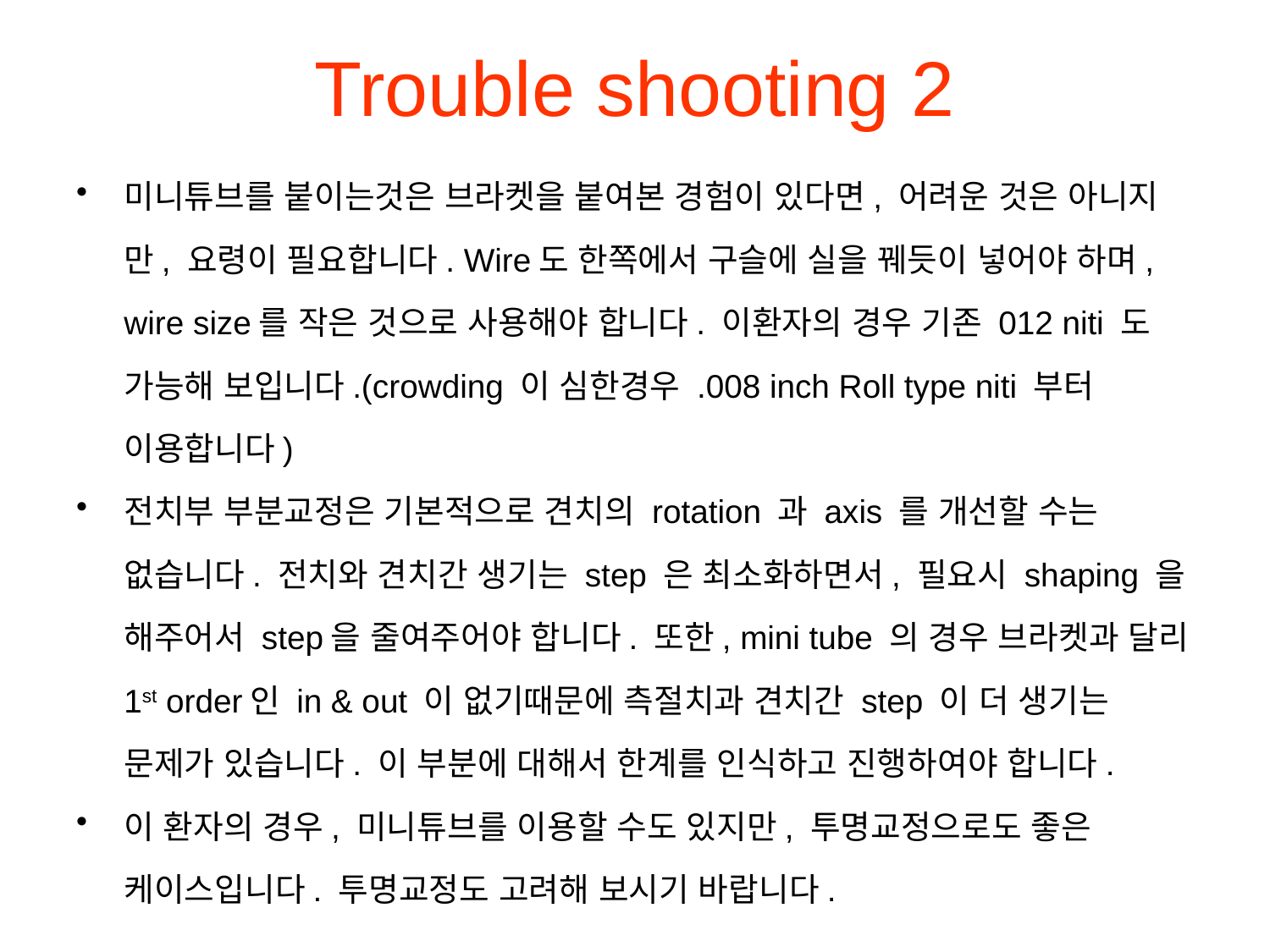

# Trouble shooting 2
미니튜브를 붙이는것은 브라켓을 붙여본 경험이 있다면, 어려운 것은 아니지만, 요령이 필요합니다. Wire도 한쪽에서 구슬에 실을 꿰듯이 넣어야 하며, wire size를 작은 것으로 사용해야 합니다. 이환자의 경우 기존 012 niti 도 가능해 보입니다.(crowding 이 심한경우 .008 inch Roll type niti 부터 이용합니다)
전치부 부분교정은 기본적으로 견치의 rotation 과 axis 를 개선할 수는 없습니다. 전치와 견치간 생기는 step 은 최소화하면서, 필요시 shaping 을 해주어서 step을 줄여주어야 합니다. 또한, mini tube 의 경우 브라켓과 달리 1st order인 in & out 이 없기때문에 측절치과 견치간 step 이 더 생기는 문제가 있습니다. 이 부분에 대해서 한계를 인식하고 진행하여야 합니다.
이 환자의 경우, 미니튜브를 이용할 수도 있지만, 투명교정으로도 좋은 케이스입니다. 투명교정도 고려해 보시기 바랍니다.